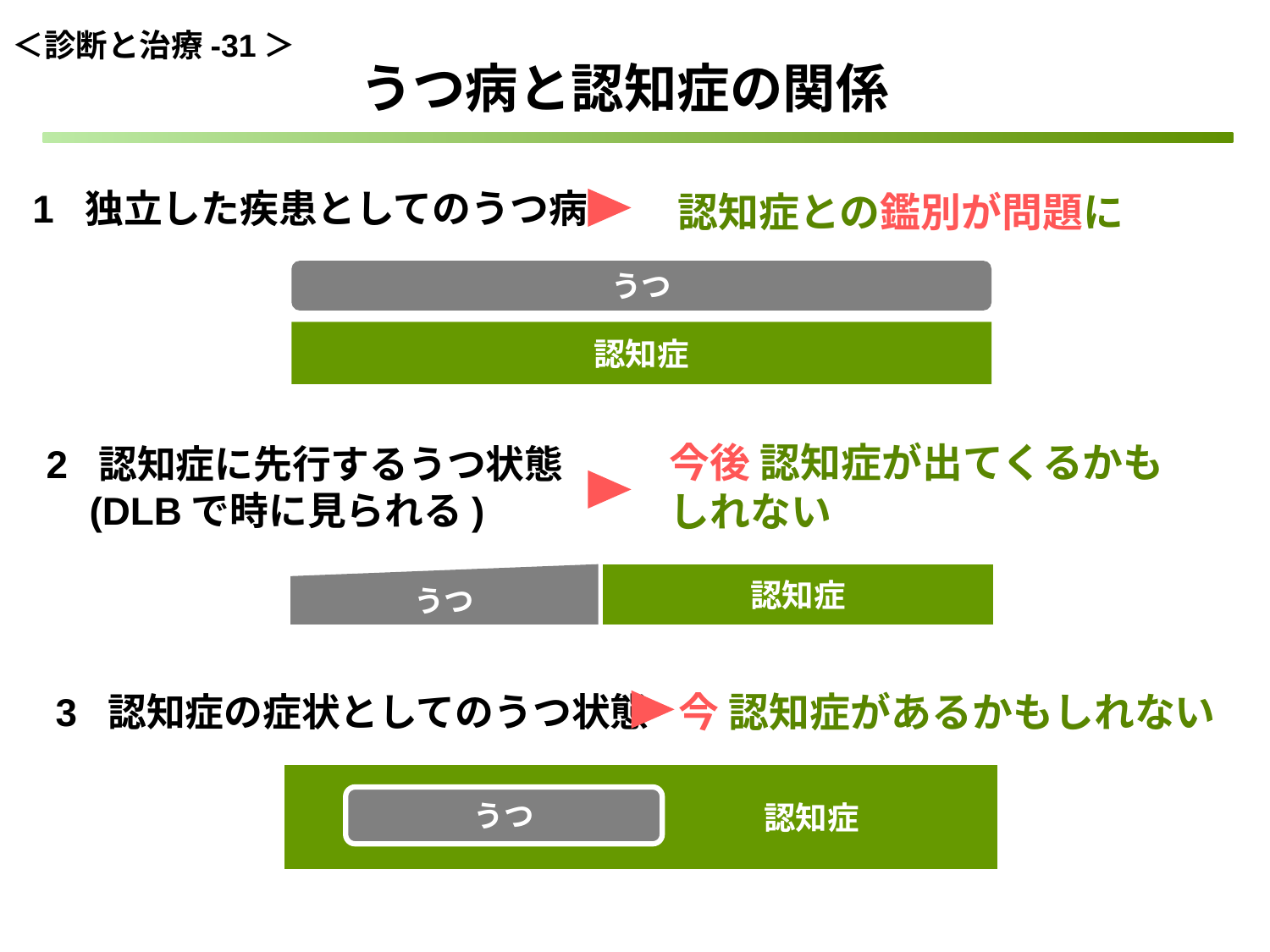

＜診断と治療-31＞
うつ病と認知症の関係

1  独立した疾患としてのうつ病
認知症との鑑別が問題に

うつ
認知症
今後 認知症が出てくるかも
しれない
2  認知症に先行するうつ状態
    (DLBで時に見られる)

うつ
認知症
今 認知症があるかもしれない
3  認知症の症状としてのうつ状態

　　　　　　　　　　      認知症
うつ